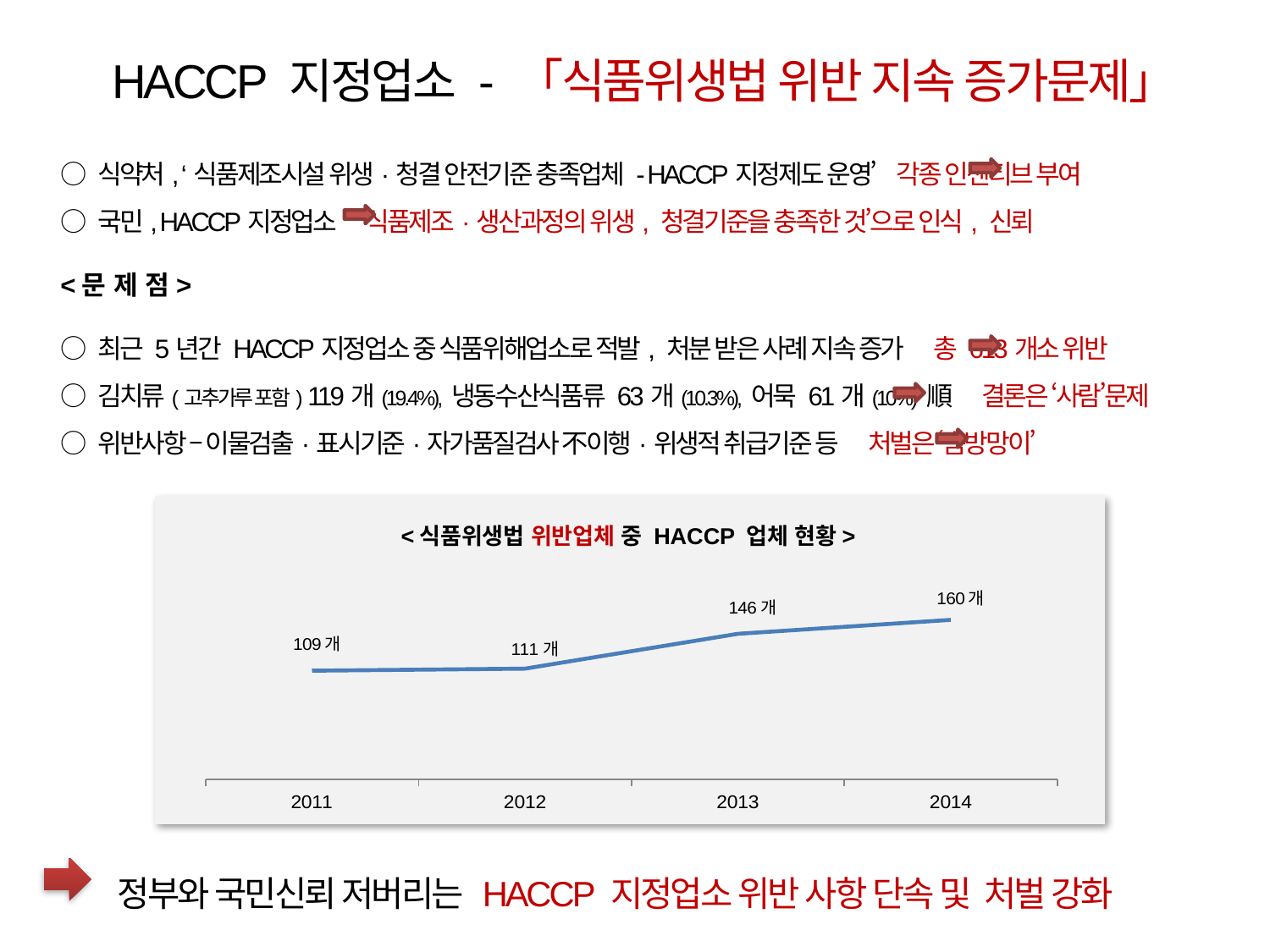

HACCP 지정업소 - 「식품위생법 위반 지속 증가문제」
○ 식약처, ‘식품제조시설 위생·청결 안전기준 충족업체 - HACCP지정제도 운영’    각종 인센티브 부여
○ 국민, HACCP지정업소     ‘식품제조·생산과정의 위생, 청결기준을 충족한 것’으로 인식, 신뢰

<문 제 점>

○ 최근 5년간 HACCP지정업소 중 식품위해업소로 적발, 처분 받은 사례 지속 증가      총 613개소 위반
○ 김치류(고추가루 포함) 119개(19.4%), 냉동수산식품류 63개(10.3%), 어묵 61개(10%) 順      결론은 ‘사람’문제
○ 위반사항 – 이물검출·표시기준·자가품질검사 不이행·위생적 취급기준 등      처벌은 ‘솜방망이’

<식품위생법 위반업체 중 HACCP 업체 현황>

### Chart

| Category | 식품위생법 위반업체수 |
|---|---|
| 2011 | 109.0 |
| 2012 | 111.0 |
| 2013 | 146.0 |
| 2014 | 160.0 |
정부와 국민신뢰 저버리는 HACCP 지정업소 위반 사항 단속 및  처벌 강화